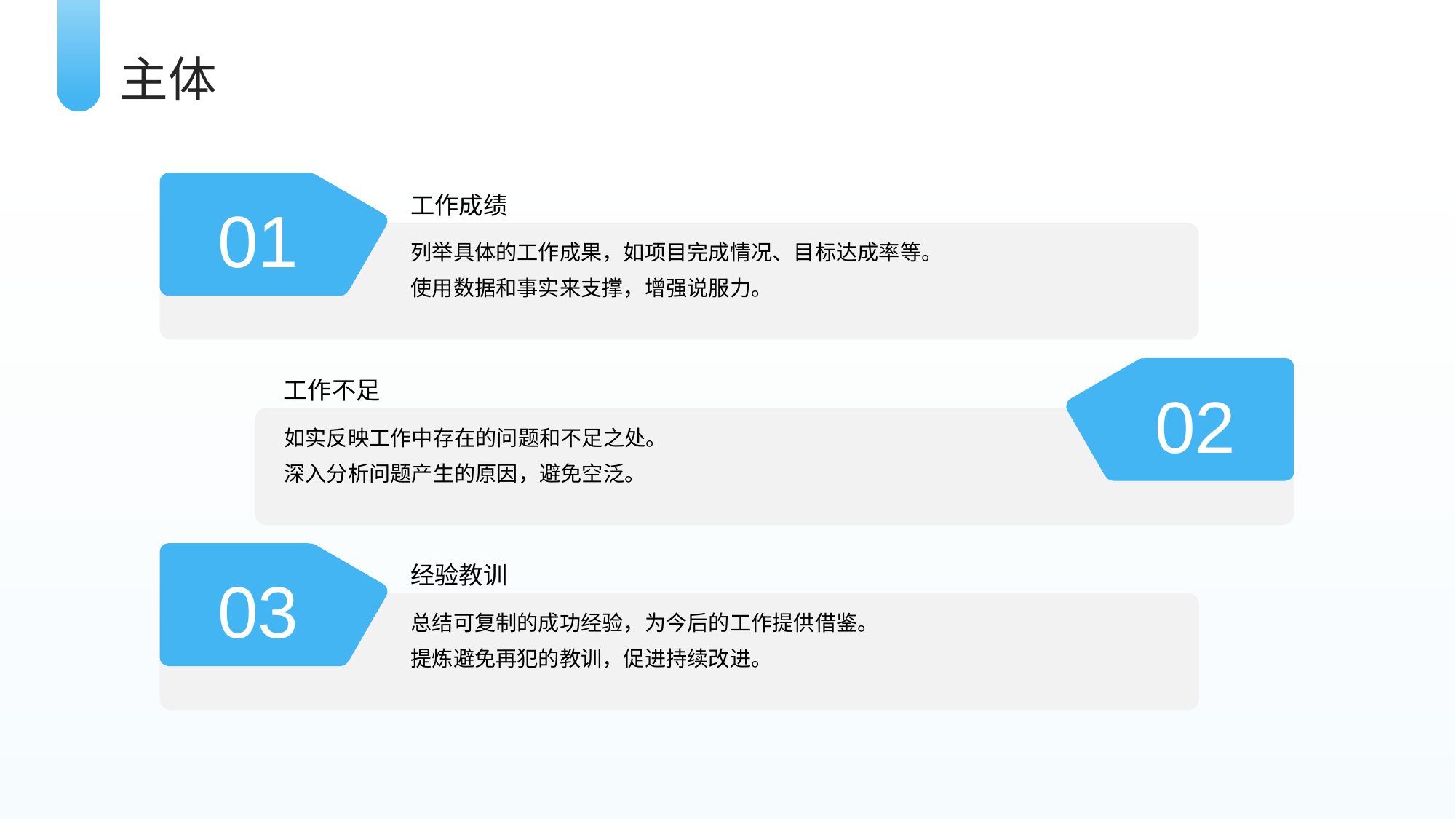

主体

工作成绩
01

列举具体的工作成果，如项目完成情况、目标达成率等。
使用数据和事实来支撑，增强说服力。

工作不足
02

如实反映工作中存在的问题和不足之处。
深入分析问题产生的原因，避免空泛。

经验教训
03

总结可复制的成功经验，为今后的工作提供借鉴。
提炼避免再犯的教训，促进持续改进。